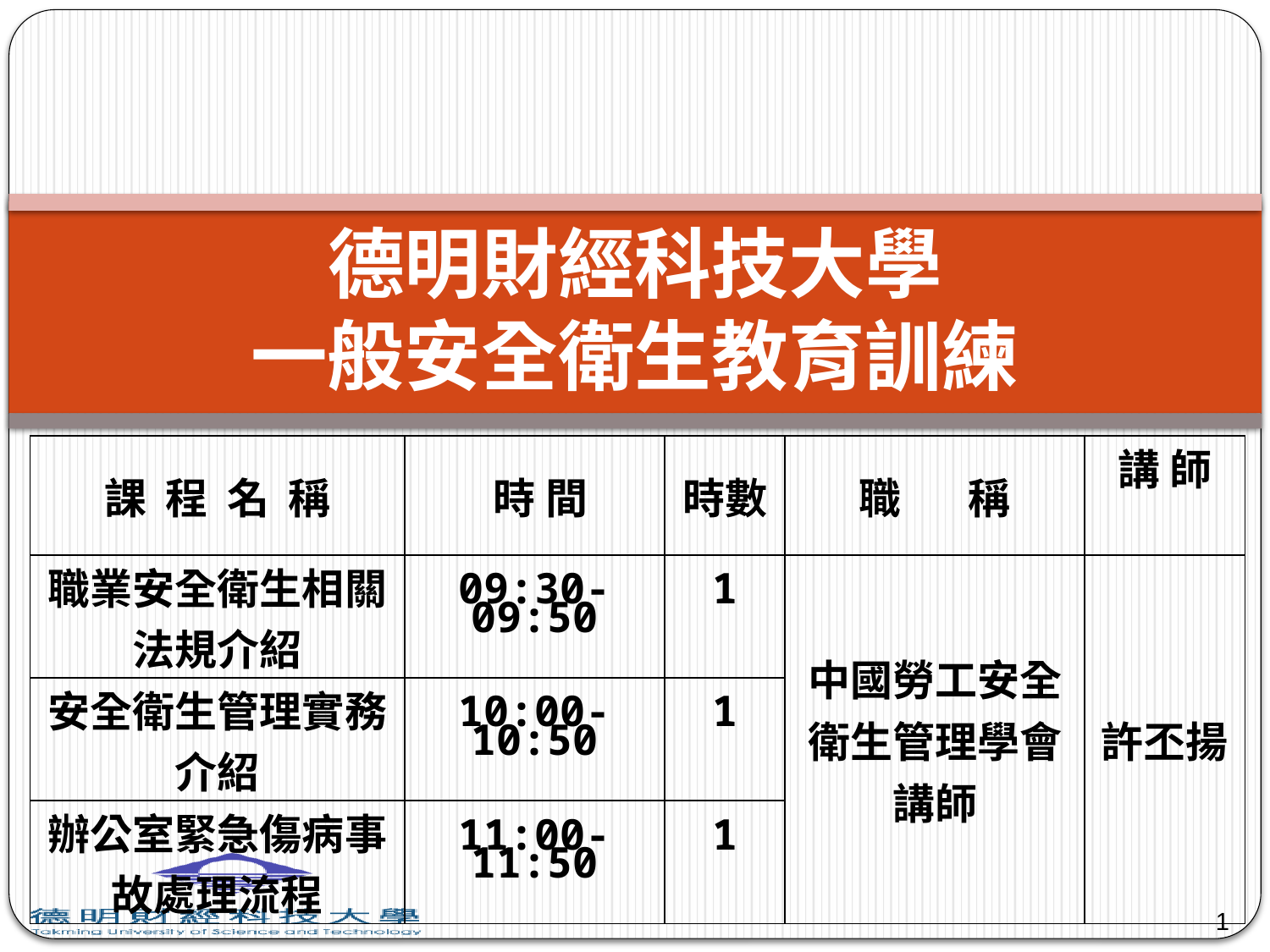

# 德明財經科技大學 一般安全衛生教育訓練
| 課  程  名  稱 | 時 間 | 時數 | 職       稱 | 講 師 |
| --- | --- | --- | --- | --- |
| 職業安全衛生相關法規介紹 | 09:30-09:50 | 1 | 中國勞工安全衛生管理學會講師 | 許丕揚 |
| 安全衛生管理實務介紹 | 10:00-10:50 | 1 |  |  |
| 辦公室緊急傷病事故處理流程 | 11:00-11:50 | 1 |  |  |
1